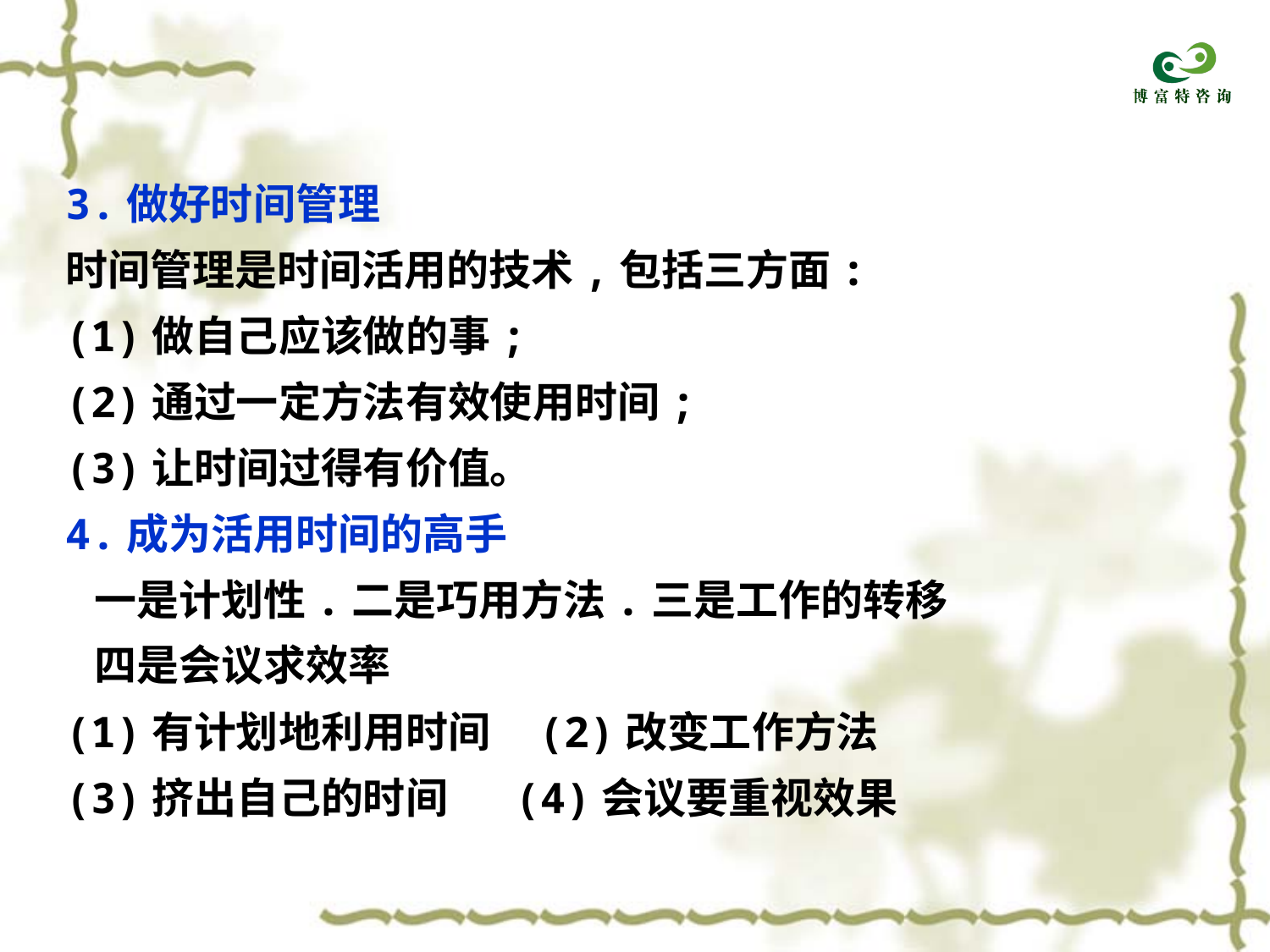

3.做好时间管理
时间管理是时间活用的技术,包括三方面:
(1)做自己应该做的事;
(2)通过一定方法有效使用时间;
(3)让时间过得有价值。
4.成为活用时间的高手
  一是计划性.二是巧用方法.三是工作的转移
  四是会议求效率
(1)有计划地利用时间    (2)改变工作方法
(3)挤出自己的时间      (4)会议要重视效果